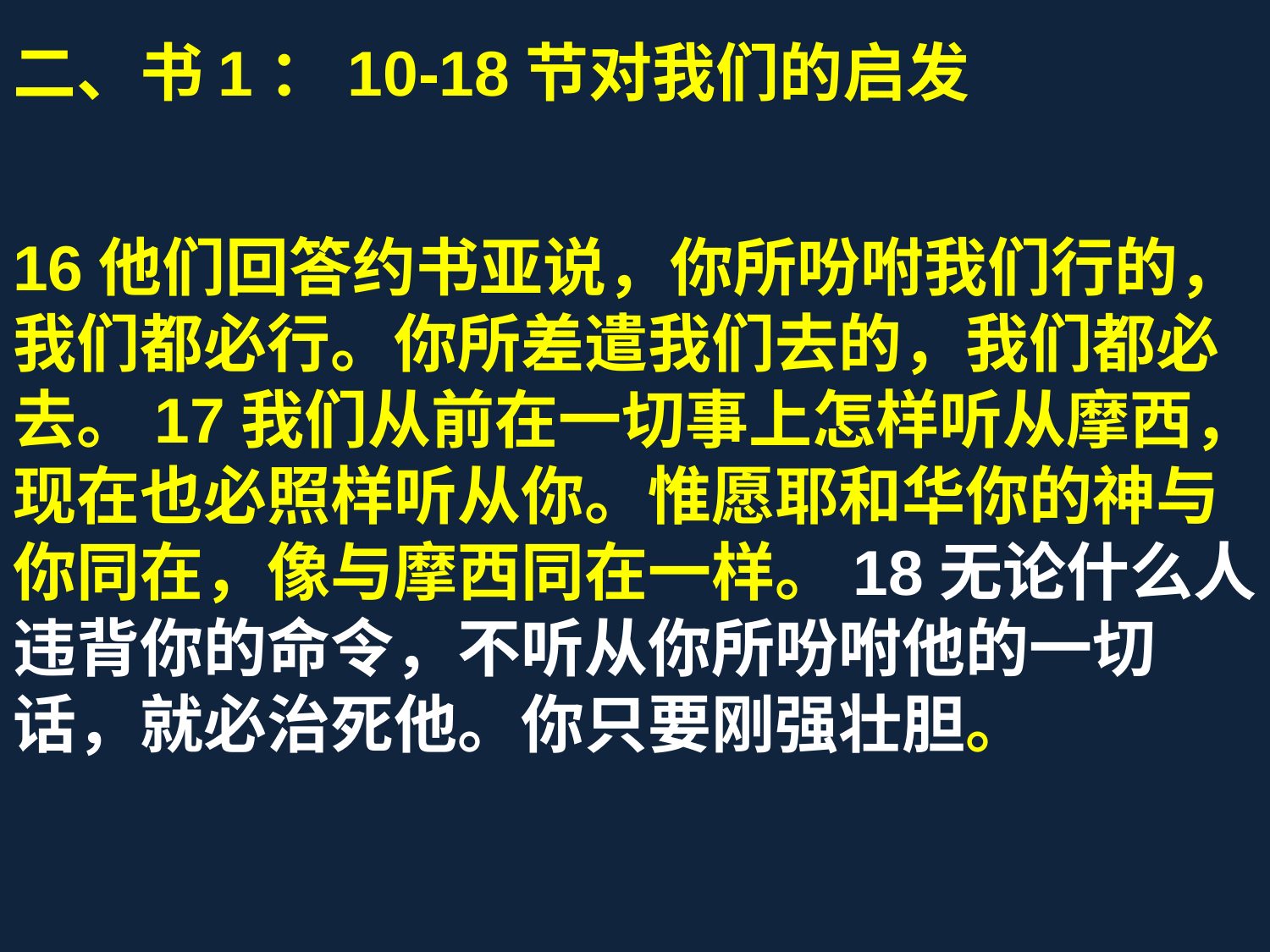

# 二、书1：10-18节对我们的启发 16他们回答约书亚说，你所吩咐我们行的，我们都必行。你所差遣我们去的，我们都必去。17我们从前在一切事上怎样听从摩西，现在也必照样听从你。惟愿耶和华你的神与你同在，像与摩西同在一样。18无论什么人违背你的命令，不听从你所吩咐他的一切话，就必治死他。你只要刚强壮胆。